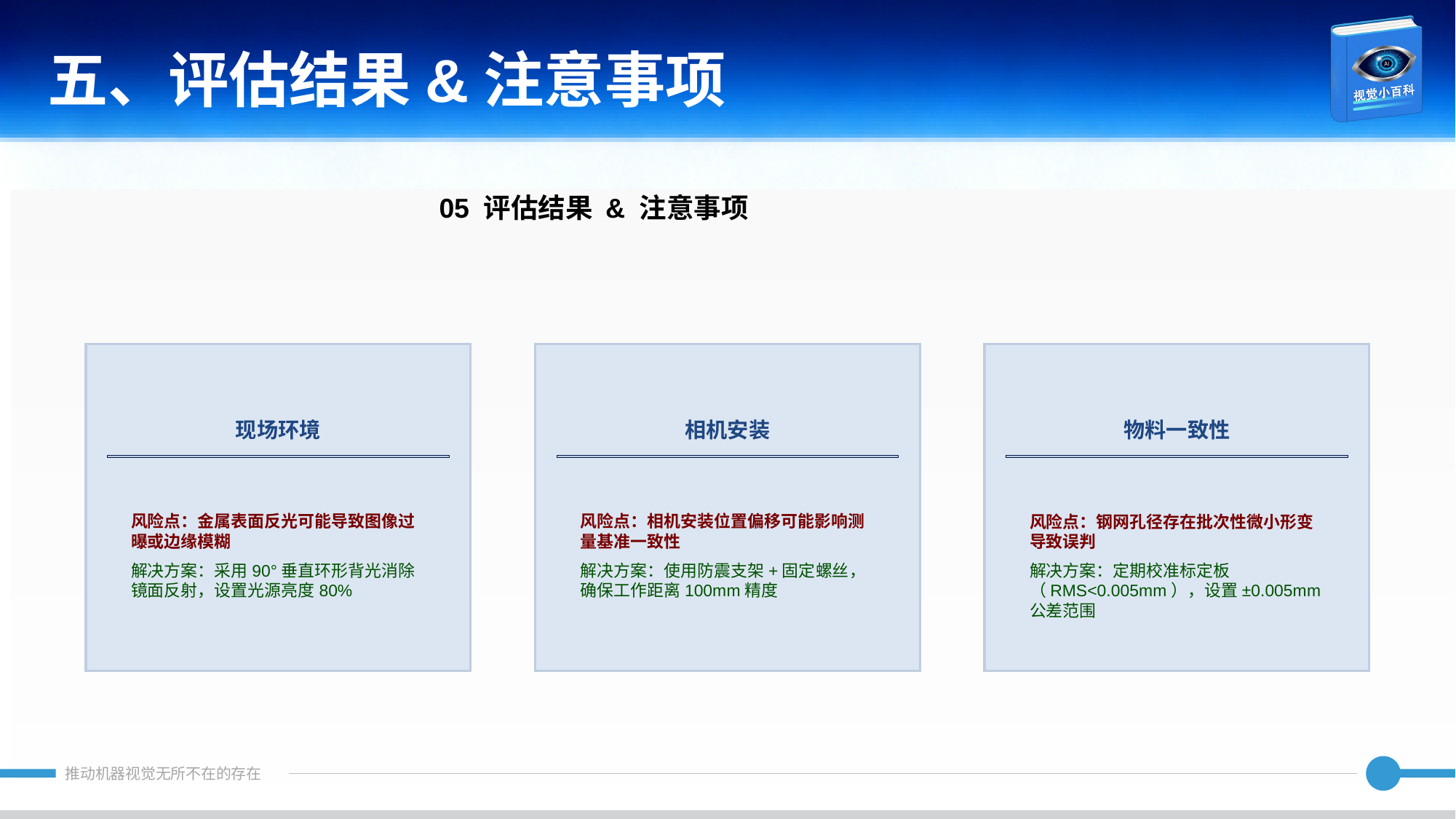

五、评估结果&注意事项

05 评估结果 & 注意事项

现场环境

相机安装

物料一致性

风险点：金属表面反光可能导致图像过曝或边缘模糊
解决方案：采用90°垂直环形背光消除镜面反射，设置光源亮度80%

风险点：相机安装位置偏移可能影响测量基准一致性
解决方案：使用防震支架+固定螺丝，确保工作距离100mm精度

风险点：钢网孔径存在批次性微小形变导致误判
解决方案：定期校准标定板（RMS<0.005mm），设置±0.005mm公差范围
10